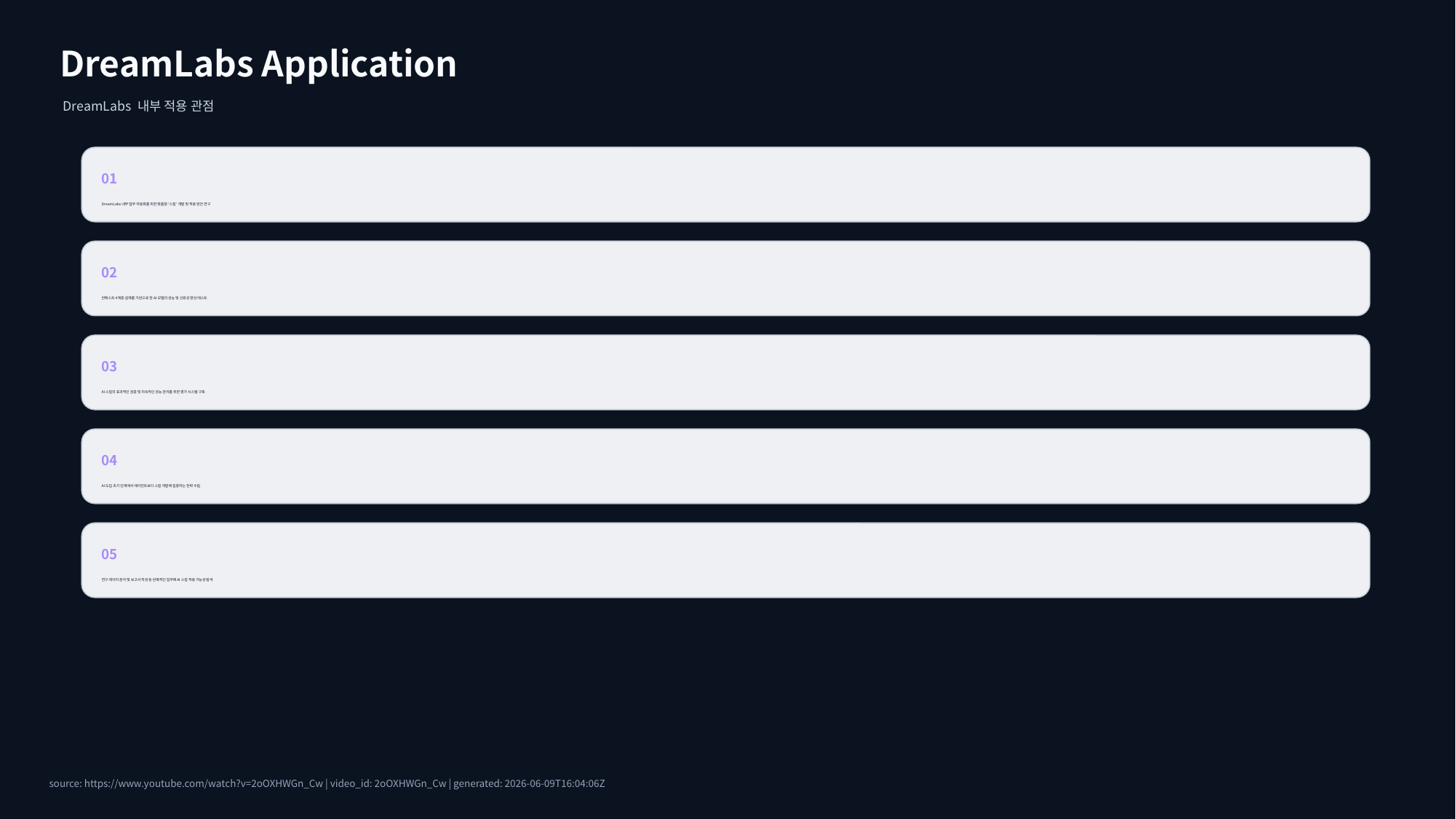

DreamLabs Application
DreamLabs 내부 적용 관점

01
DreamLabs 내부 업무 자동화를 위한 맞춤형 '스킬' 개발 및 적용 방안 연구

02
컨텍스트 4계층 설계를 기반으로 한 AI 모델의 성능 및 신뢰성 향상 테스트

03
AI 스킬의 효과적인 검증 및 지속적인 성능 관리를 위한 평가 시스템 구축

04
AI 도입 초기 단계에서 에이전트보다 스킬 개발에 집중하는 전략 수립

05
연구 데이터 분석 및 보고서 작성 등 반복적인 업무에 AI 스킬 적용 가능성 탐색
source: https://www.youtube.com/watch?v=2oOXHWGn_Cw | video_id: 2oOXHWGn_Cw | generated: 2026-06-09T16:04:06Z